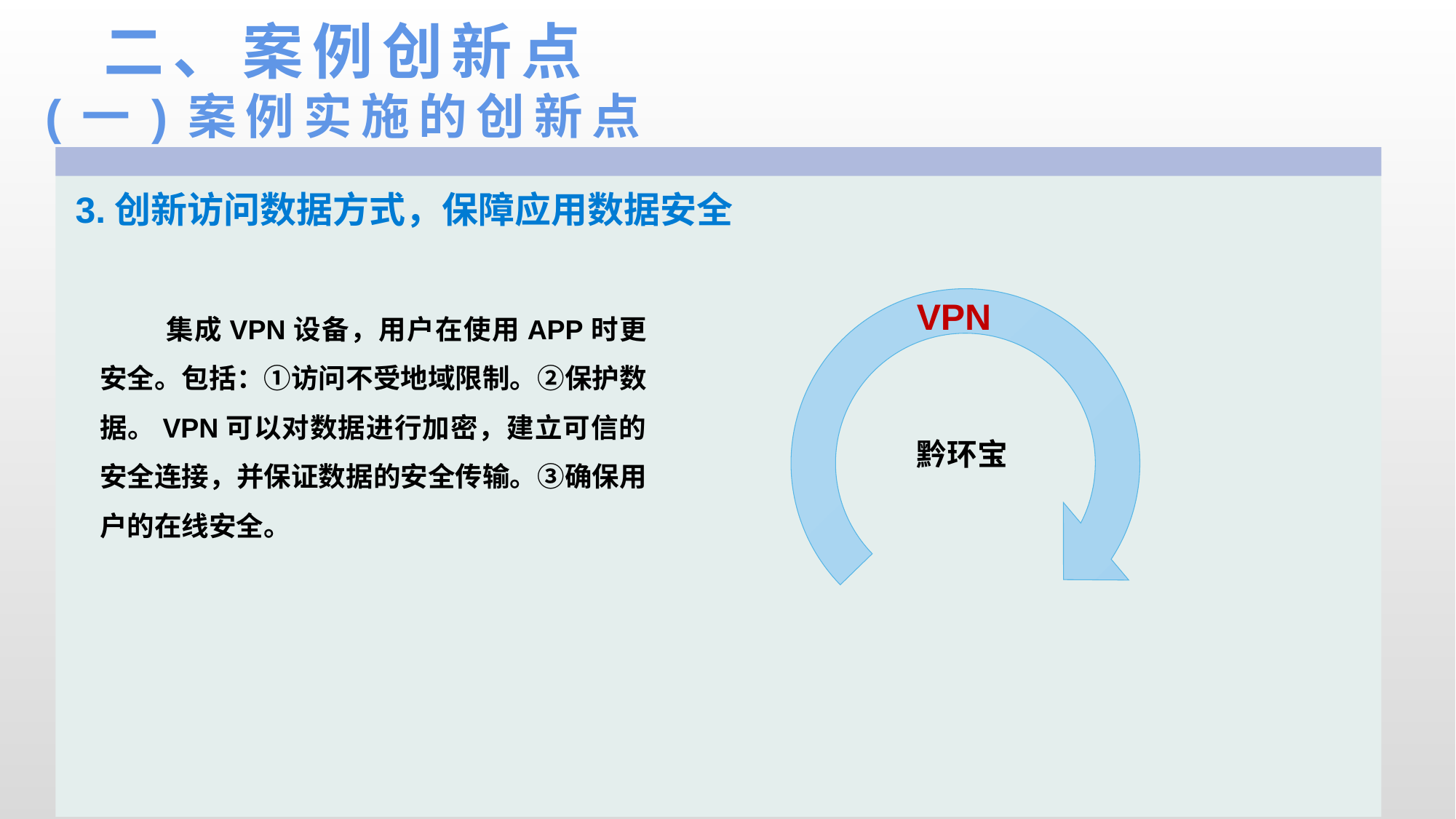

二、案例创新点
(一)案例实施的创新点

3.创新访问数据方式，保障应用数据安全

        集成VPN设备，用户在使用APP时更安全。包括：①访问不受地域限制。②保护数据。VPN可以对数据进行加密，建立可信的安全连接，并保证数据的安全传输。③确保用户的在线安全。
VPN
黔环宝